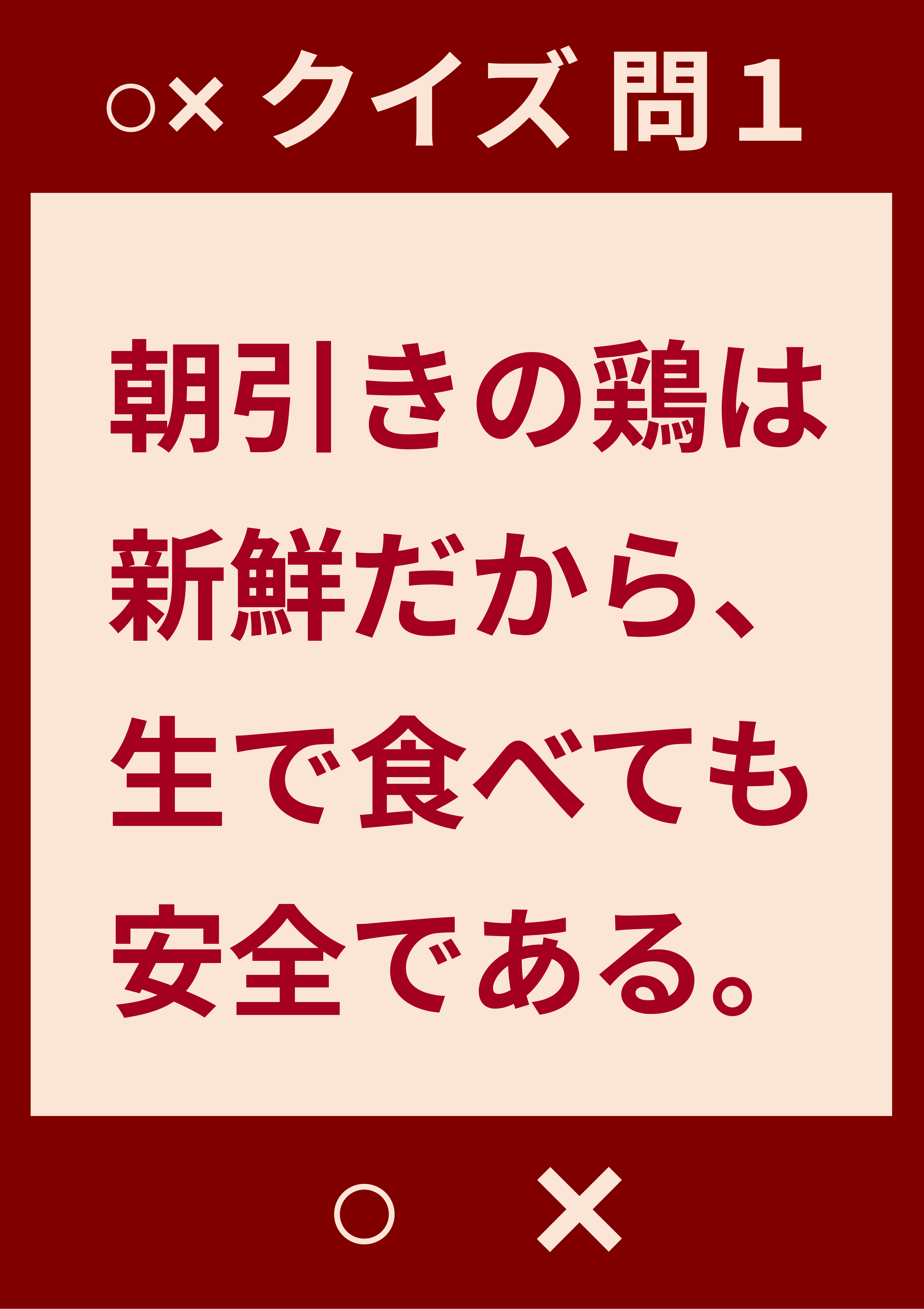

○×クイズ 問１
# 朝引きの鶏は 新鮮だから、 生で食べても 安全である。
×
○